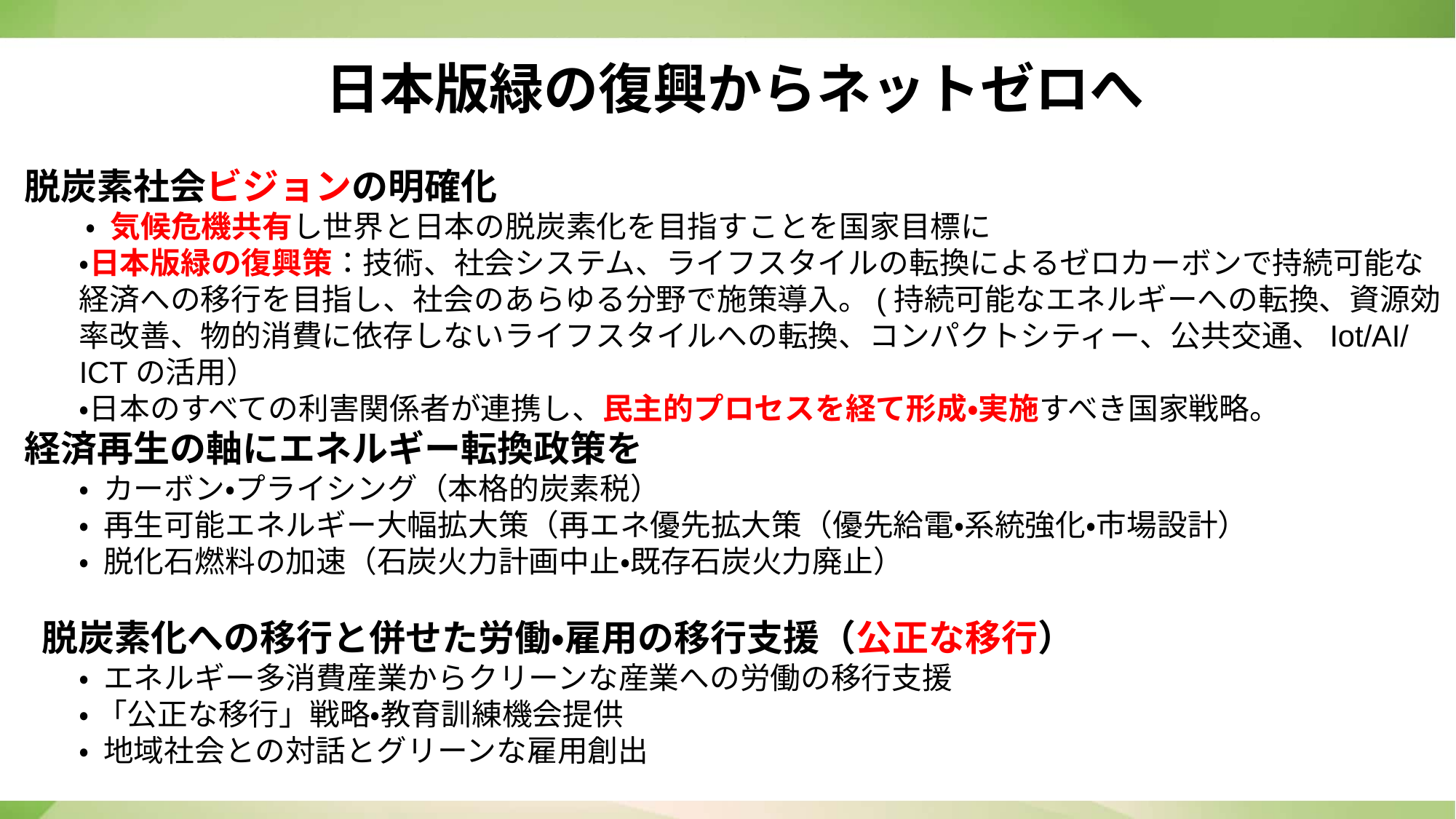

日本版緑の復興からネットゼロへ

脱炭素社会ビジョンの明確化
 • 気候危機共有し世界と日本の脱炭素化を目指すことを国家目標に
・日本版緑の復興策：技術、社会システム、ライフスタイルの転換によるゼロカーボンで持続可能な経済への移行を目指し、社会のあらゆる分野で施策導入。(持続可能なエネルギーへの転換、資源効率改善、物的消費に依存しないライフスタイルへの転換、コンパクトシティー、公共交通、Iot/AI/ICTの活用）
・日本のすべての利害関係者が連携し、民主的プロセスを経て形成・実施すべき国家戦略。
経済再生の軸にエネルギー転換政策を
• カーボン・プライシング（本格的炭素税）
• 再生可能エネルギー大幅拡大策（再エネ優先拡大策（優先給電・系統強化・市場設計）
• 脱化石燃料の加速（石炭火力計画中止・既存石炭火力廃止）

 脱炭素化への移行と併せた労働・雇用の移行支援（公正な移行）
• エネルギー多消費産業からクリーンな産業への労働の移行支援
•「公正な移行」戦略•教育訓練機会提供
• 地域社会との対話とグリーンな雇用創出